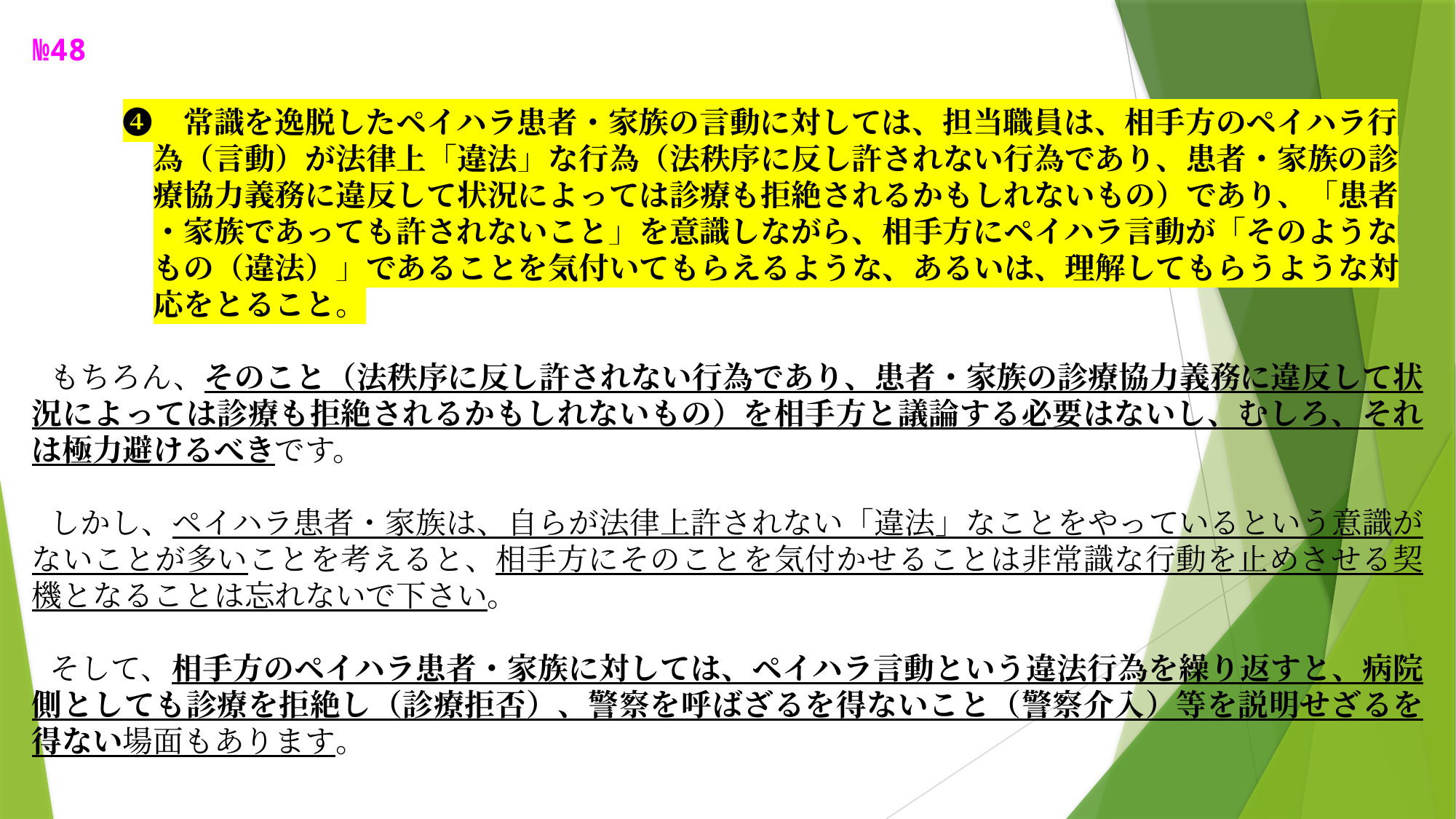

№48

　　　❹　常識を逸脱したペイハラ患者・家族の言動に対しては、担当職員は、相手方のペイハラ行
　　　　為（言動）が法律上「違法」な行為（法秩序に反し許されない行為であり、患者・家族の診
　　　　療協力義務に違反して状況によっては診療も拒絶されるかもしれないもの）であり、「患者
　　　　・家族であっても許されないこと」を意識しながら、相手方にペイハラ言動が「そのような
　　　　もの（違法）」であることを気付いてもらえるような、あるいは、理解してもらうような対
　　　　応をとること。

もちろん、そのこと（法秩序に反し許されない行為であり、患者・家族の診療協力義務に違反して状況によっては診療も拒絶されるかもしれないもの）を相手方と議論する必要はないし、むしろ、それは極力避けるべきです。

しかし、ペイハラ患者・家族は、自らが法律上許されない「違法」なことをやっているという意識がないことが多いことを考えると、相手方にそのことを気付かせることは非常識な行動を止めさせる契機となることは忘れないで下さい。

そして、相手方のペイハラ患者・家族に対しては、ペイハラ言動という違法行為を繰り返すと、病院側としても診療を拒絶し（診療拒否）、警察を呼ばざるを得ないこと（警察介入）等を説明せざるを得ない場面もあります。